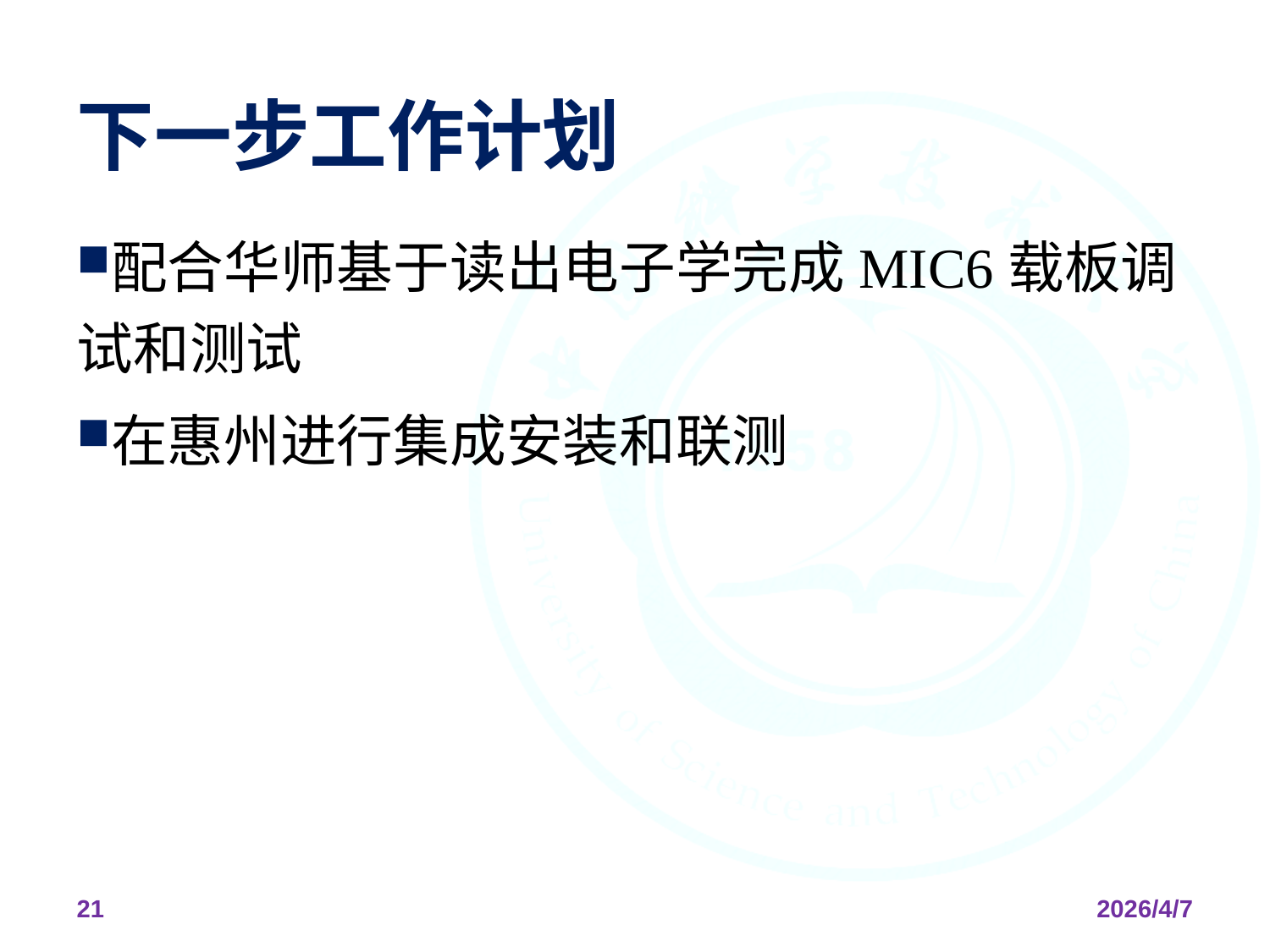

# 下一步工作计划
配合华师基于读出电子学完成MIC6载板调试和测试
在惠州进行集成安装和联测
21
2026/4/7